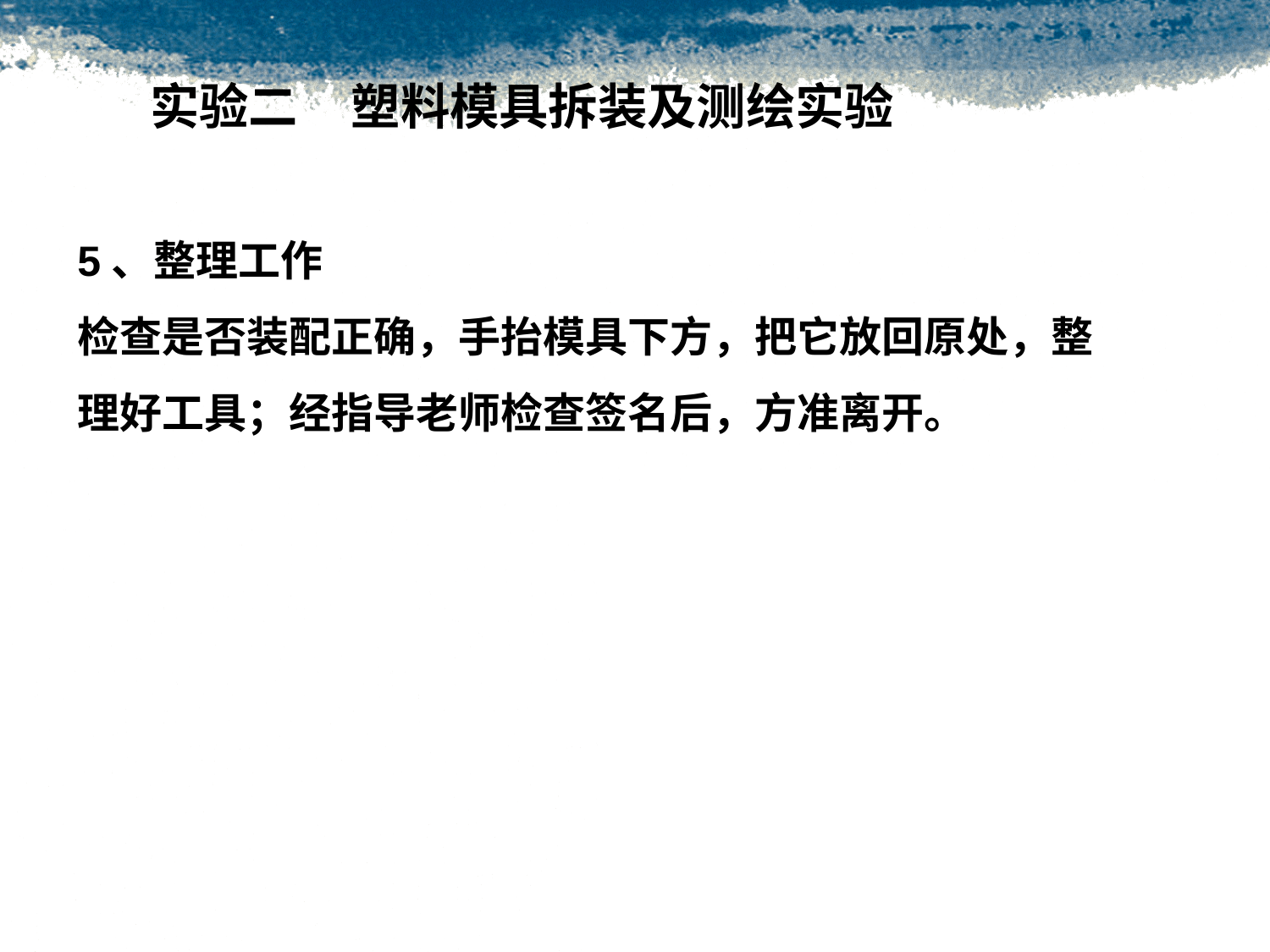

#
实验二	塑料模具拆装及测绘实验
5、整理工作
检查是否装配正确，手抬模具下方，把它放回原处，整理好工具；经指导老师检查签名后，方准离开。